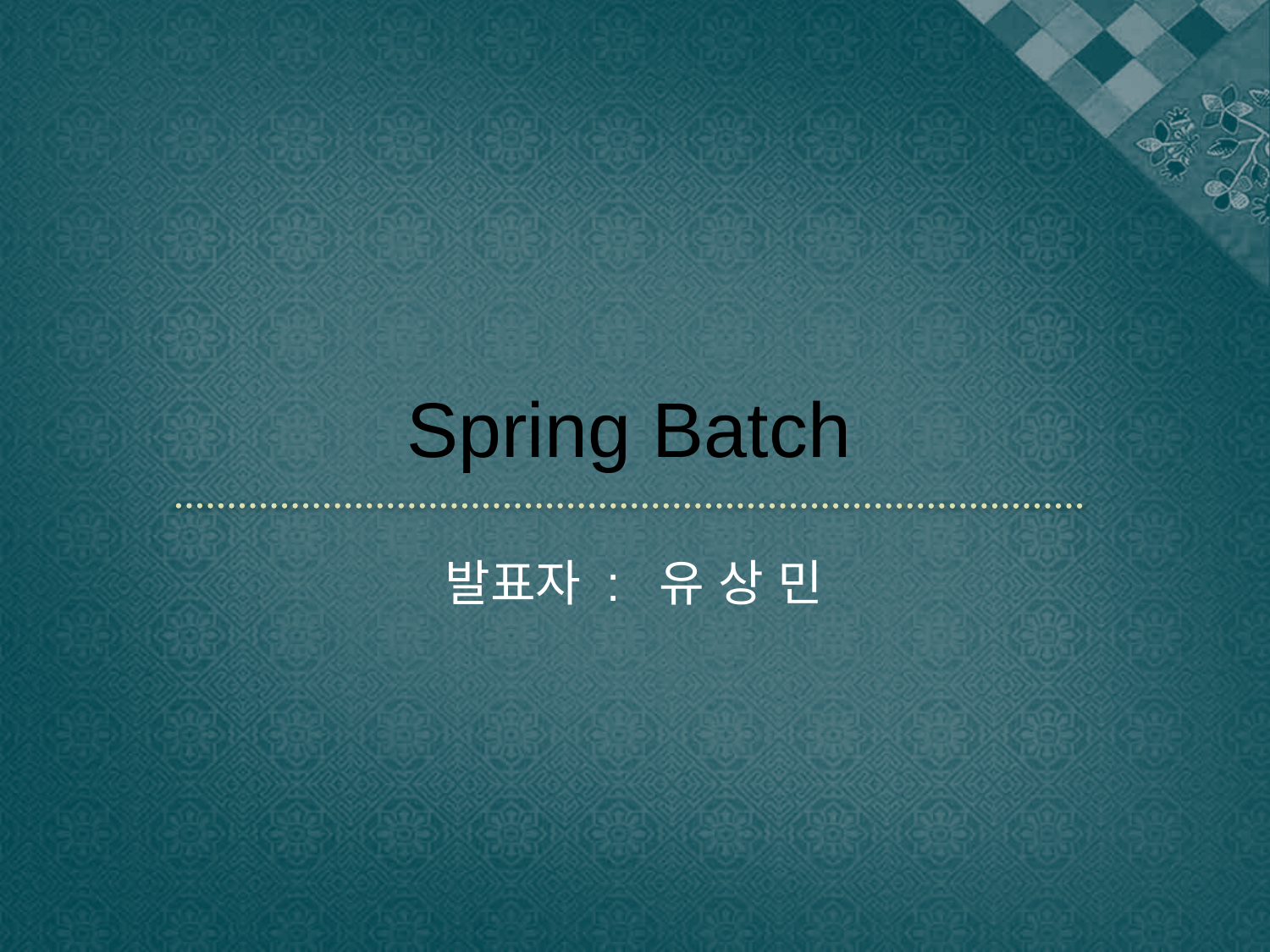

# Spring Batch
발표자 :  유 상 민